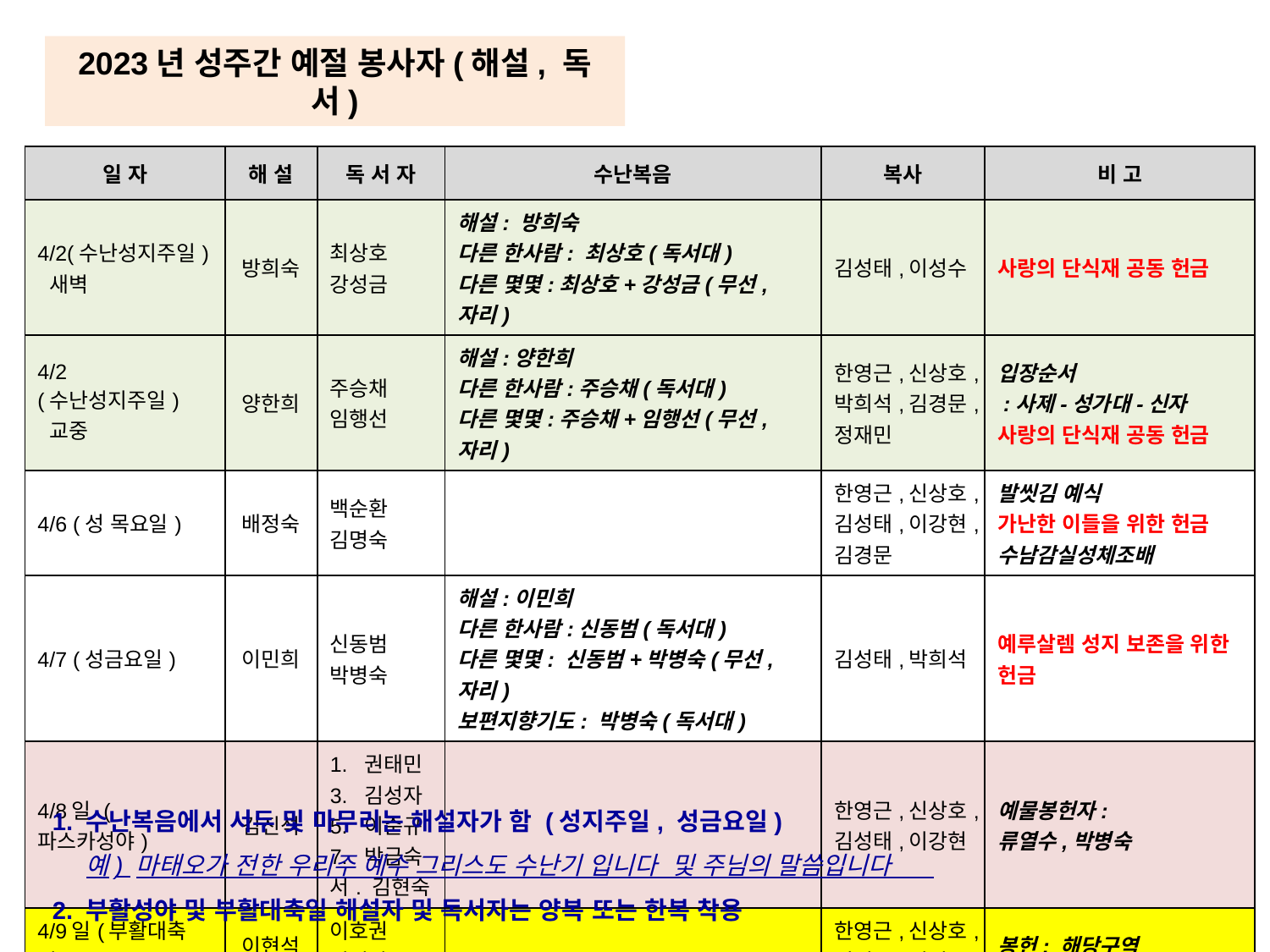

2023년 성주간 예절 봉사자(해설, 독서)
| 일 자 | 해 설 | 독 서 자 | 수난복음 | 복사 | 비 고 |
| --- | --- | --- | --- | --- | --- |
| 4/2(수난성지주일) 새벽 | 방희숙 | 최상호 강성금 | 해설: 방희숙 다른 한사람: 최상호(독서대) 다른 몇몇:최상호+강성금(무선,자리) | 김성태,이성수 | 사랑의 단식재 공동 헌금 |
| 4/2 (수난성지주일) 교중 | 양한희 | 주승채 임행선 | 해설:양한희 다른 한사람:주승채(독서대) 다른 몇몇:주승채+임행선(무선,자리) | 한영근,신상호,박희석,김경문,정재민 | 입장순서 :사제-성가대-신자 사랑의 단식재 공동 헌금 |
| 4/6 (성 목요일) | 배정숙 | 백순환 김명숙 |  | 한영근,신상호,김성태,이강현,김경문 | 발씻김 예식 가난한 이들을 위한 헌금 수남감실성체조배 |
| 4/7 (성금요일) | 이민희 | 신동범 박병숙 | 해설:이민희 다른 한사람:신동범(독서대) 다른 몇몇: 신동범+박병숙(무선,자리) 보편지향기도: 박병숙(독서대) | 김성태,박희석 | 예루살렘 성지 보존을 위한 헌금 |
| 4/8일 (파스카성야) | 김진석 | 1. 권태민 3. 김성자 5. 이준규 7. 박금숙 서. 김현숙 |  | 한영근,신상호,김성태,이강현 | 예물봉헌자: 류열수,박병숙 |
| 4/9일(부활대축일) | 이현석 | 이호권 이정란 |  | 한영근,신상호,김경문,이성수 | 봉헌: 해당구역 |
1. 수난복음에서 서두 및 마무리는 해설자가 함 (성지주일, 성금요일)
    예) 마태오가 전한 우리주 예수 그리스도 수난기 입니다  및 주님의 말씀입니다
2. 부활성야 및 부활대축일 해설자 및 독서자는 양복 또는 한복 착용